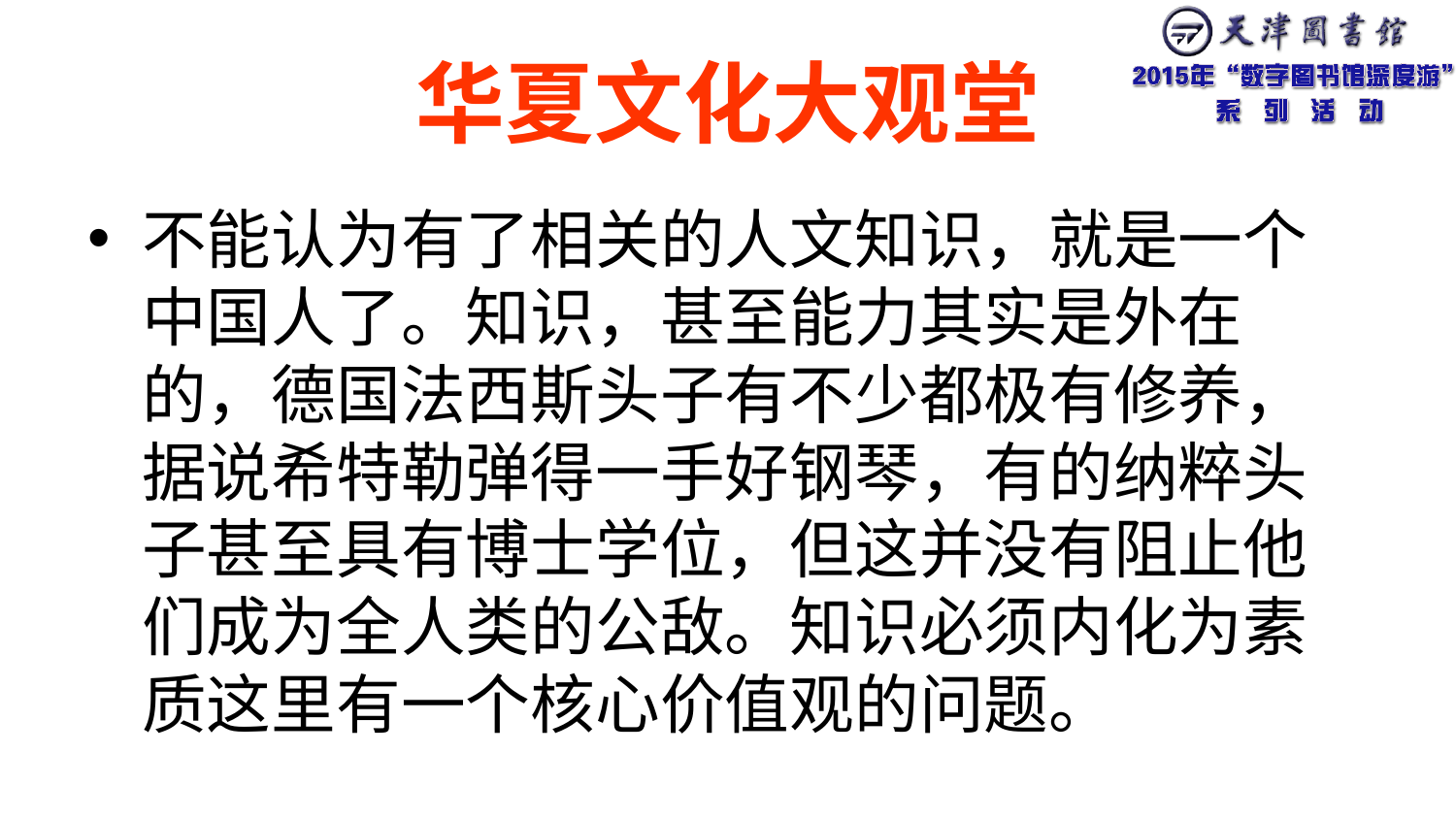

# 华夏文化大观堂
不能认为有了相关的人文知识，就是一个中国人了。知识，甚至能力其实是外在的，德国法西斯头子有不少都极有修养，据说希特勒弹得一手好钢琴，有的纳粹头子甚至具有博士学位，但这并没有阻止他们成为全人类的公敌。知识必须内化为素质这里有一个核心价值观的问题。